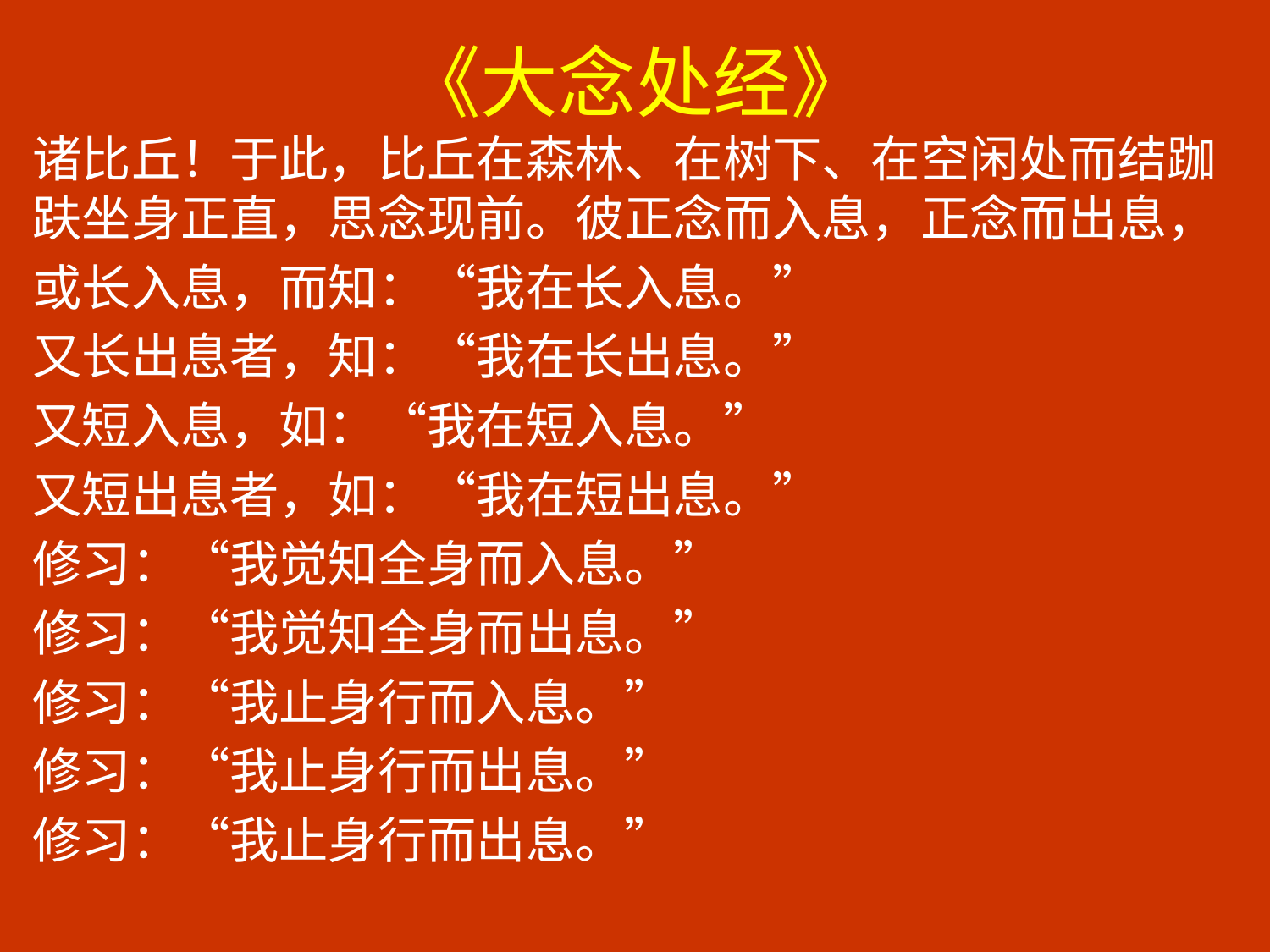

# 《大念处经》
诸比丘！于此，比丘在森林、在树下、在空闲处而结跏趺坐身正直，思念现前。彼正念而入息，正念而出息，
或长入息，而知：“我在长入息。”
又长出息者，知：“我在长出息。”
又短入息，如：“我在短入息。”
又短出息者，如：“我在短出息。”
修习：“我觉知全身而入息。”
修习：“我觉知全身而出息。”
修习：“我止身行而入息。”
修习：“我止身行而出息。”
修习：“我止身行而出息。”